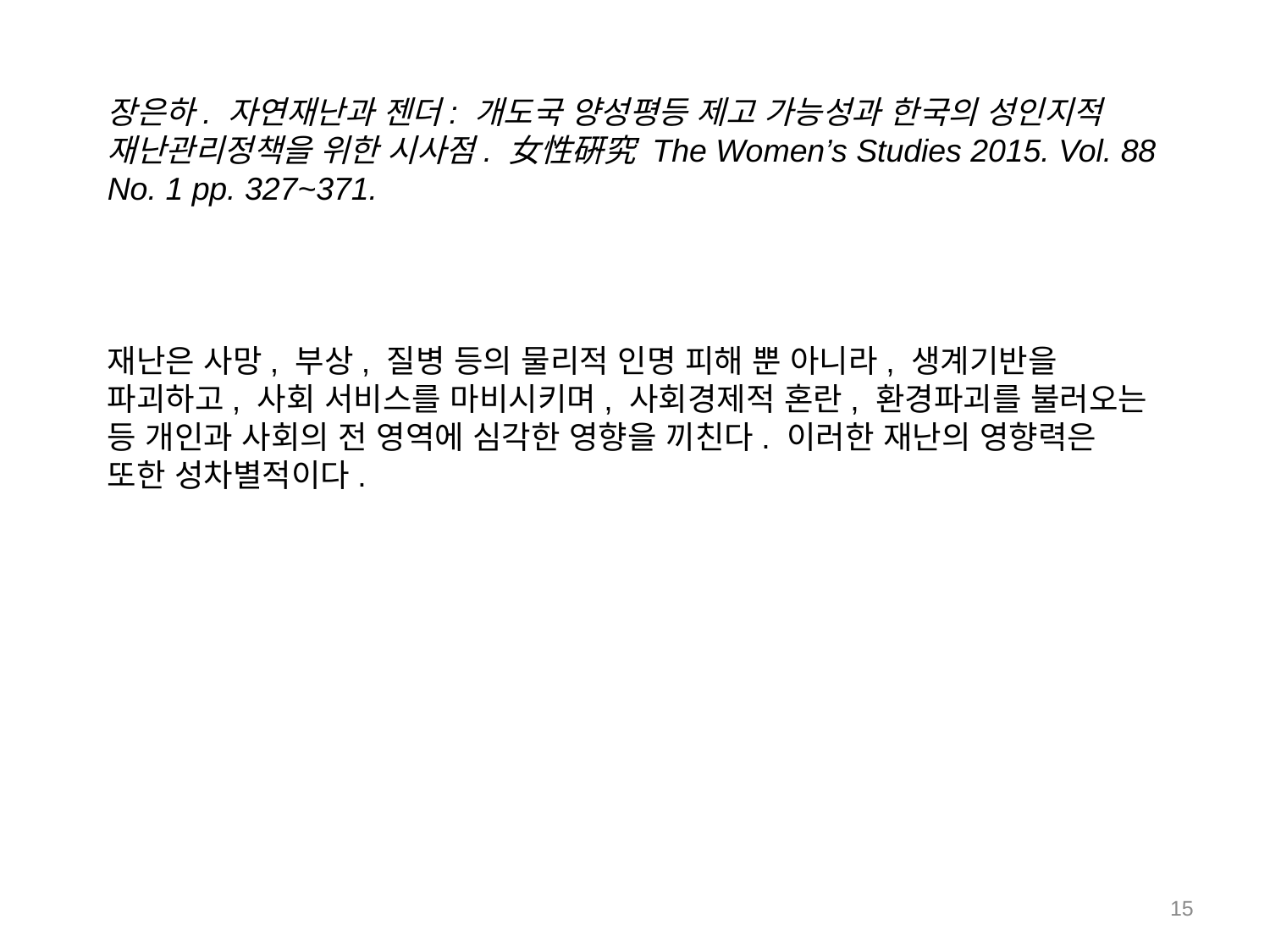

장은하. 자연재난과 젠더: 개도국 양성평등 제고 가능성과 한국의 성인지적 재난관리정책을 위한 시사점. 女性硏究 The Women’s Studies 2015. Vol. 88 No. 1 pp. 327~371.
재난은 사망, 부상, 질병 등의 물리적 인명 피해 뿐 아니라, 생계기반을 파괴하고, 사회 서비스를 마비시키며, 사회경제적 혼란, 환경파괴를 불러오는 등 개인과 사회의 전 영역에 심각한 영향을 끼친다. 이러한 재난의 영향력은 또한 성차별적이다.
15